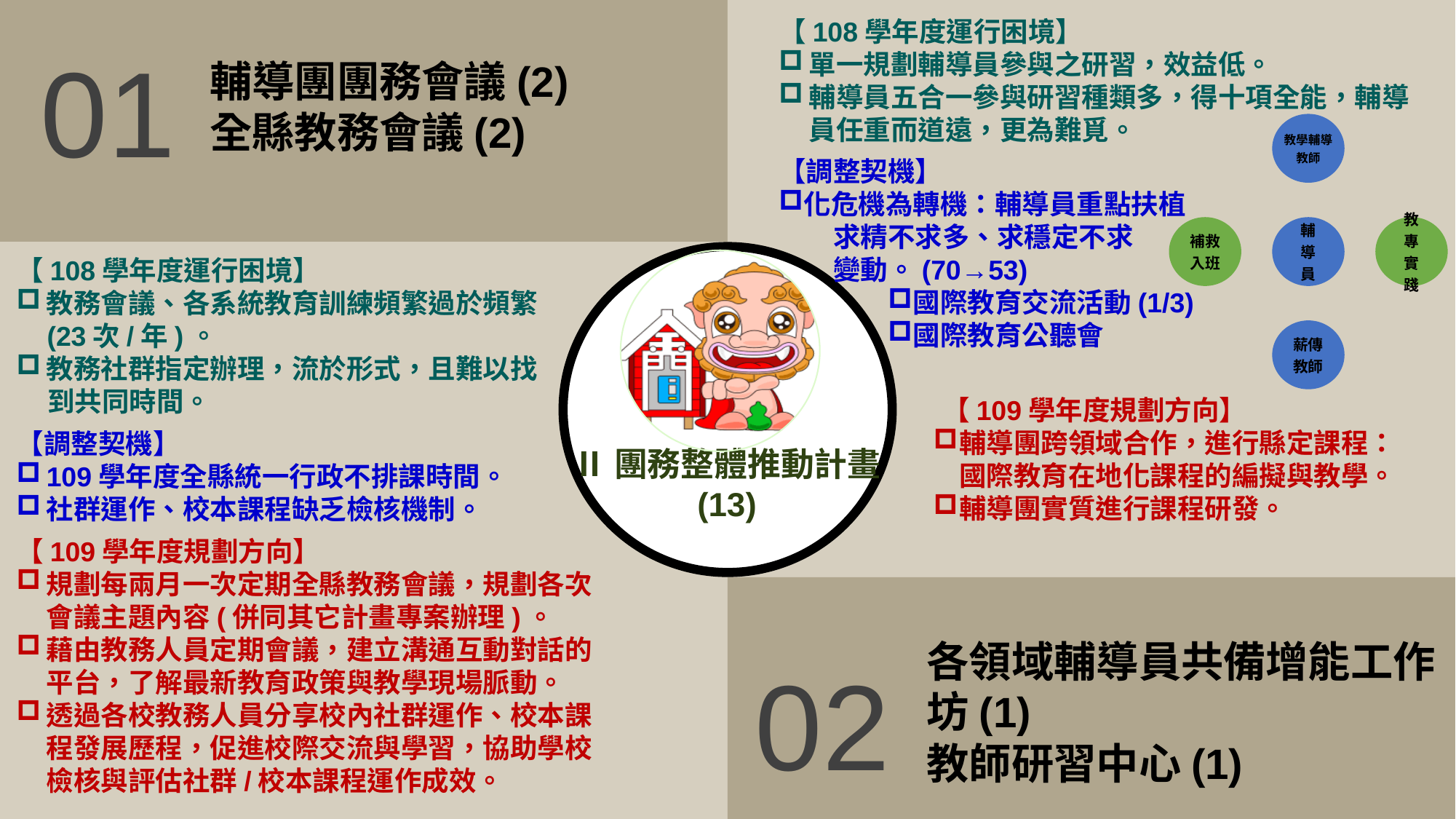

【108學年度運行困境】
單一規劃輔導員參與之研習，效益低。
輔導員五合一參與研習種類多，得十項全能，輔導員任重而道遠，更為難覓。
【調整契機】
化危機為轉機：輔導員重點扶植
求精不求多、求穩定不求
變動。(70→53)
國際教育交流活動(1/3)
國際教育公聽會

【109學年度規劃方向】
輔導團跨領域合作，進行縣定課程：國際教育在地化課程的編擬與教學。
輔導團實質進行課程研發。
01
輔導團團務會議(2)
全縣教務會議(2)
輔導員
教專
實踐
薪傳
教師
補救
入班

【108學年度運行困境】
教務會議、各系統教育訓練頻繁過於頻繁
    (23次/年)。
教務社群指定辦理，流於形式，且難以找
    到共同時間。
【調整契機】
109學年度全縣統一行政不排課時間。
社群運作、校本課程缺乏檢核機制。
【109學年度規劃方向】
規劃每兩月一次定期全縣教務會議，規劃各次會議主題內容(併同其它計畫專案辦理)。
藉由教務人員定期會議，建立溝通互動對話的平台，了解最新教育政策與教學現場脈動。
透過各校教務人員分享校內社群運作、校本課程發展歷程，促進校際交流與學習，協助學校檢核與評估社群/校本課程運作成效。

Ⅱ團務整體推動計畫
(13)

各領域輔導員共備增能工作坊(1)
教師研習中心(1)
02